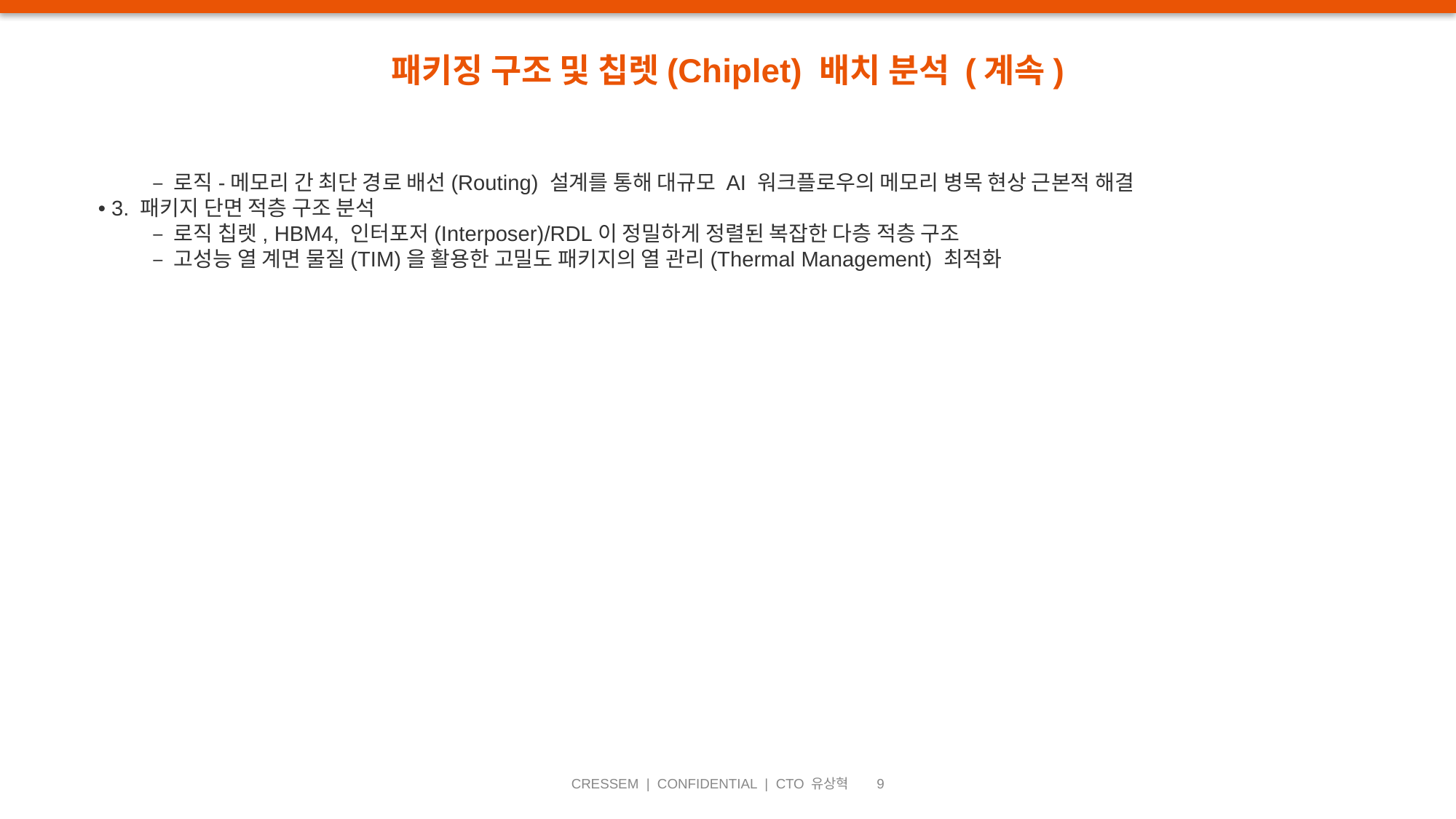

패키징 구조 및 칩렛(Chiplet) 배치 분석 (계속)
– 로직-메모리 간 최단 경로 배선(Routing) 설계를 통해 대규모 AI 워크플로우의 메모리 병목 현상 근본적 해결
• 3. 패키지 단면 적층 구조 분석
– 로직 칩렛, HBM4, 인터포저(Interposer)/RDL이 정밀하게 정렬된 복잡한 다층 적층 구조
– 고성능 열 계면 물질(TIM)을 활용한 고밀도 패키지의 열 관리(Thermal Management) 최적화
CRESSEM  |  CONFIDENTIAL  |  CTO 유상혁        9